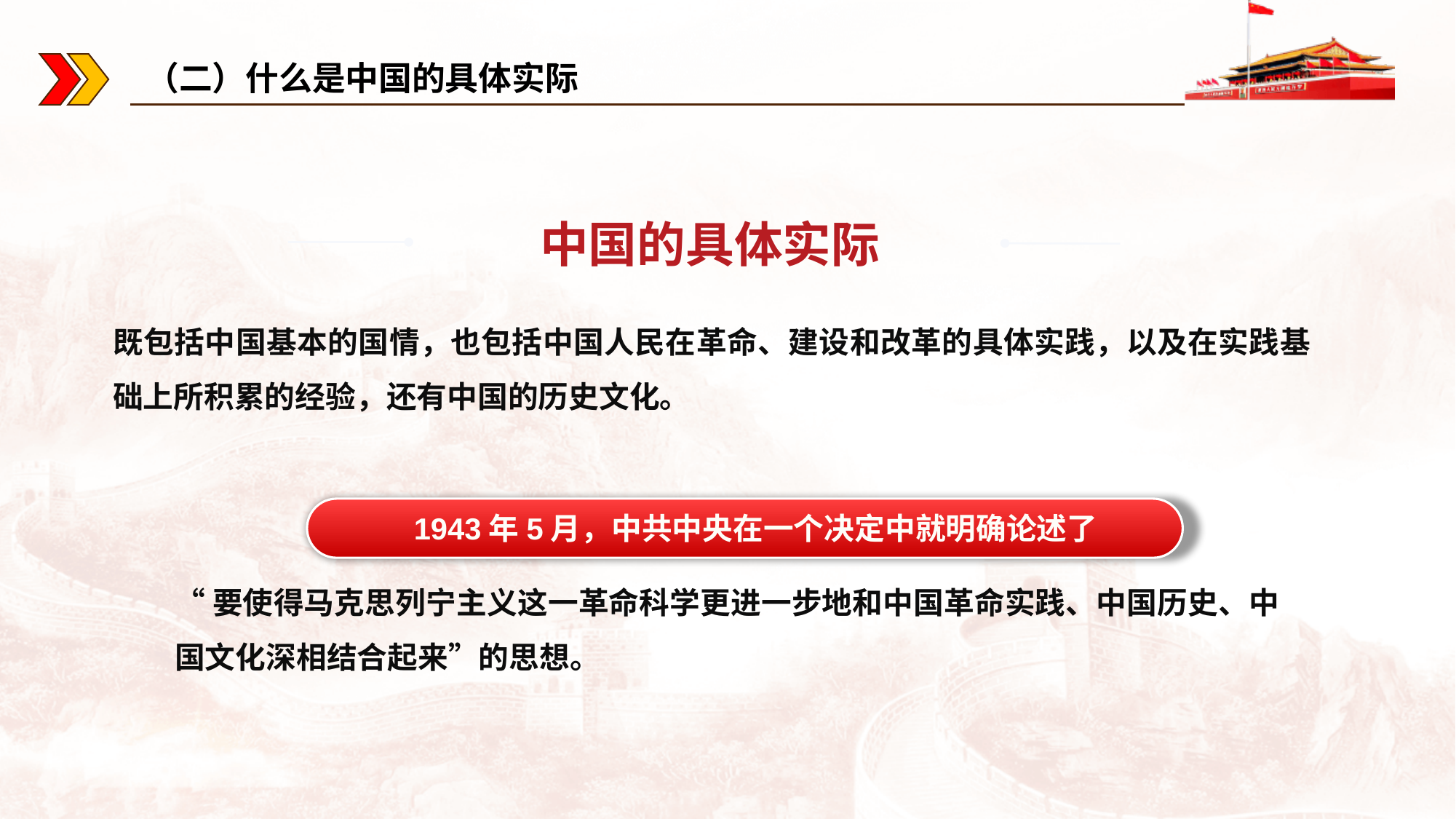

（二）什么是中国的具体实际
中国的具体实际

既包括中国基本的国情，也包括中国人民在革命、建设和改革的具体实践，以及在实践基础上所积累的经验，还有中国的历史文化。

1943年5月，中共中央在一个决定中就明确论述了

“要使得马克思列宁主义这一革命科学更进一步地和中国革命实践、中国历史、中国文化深相结合起来”的思想。